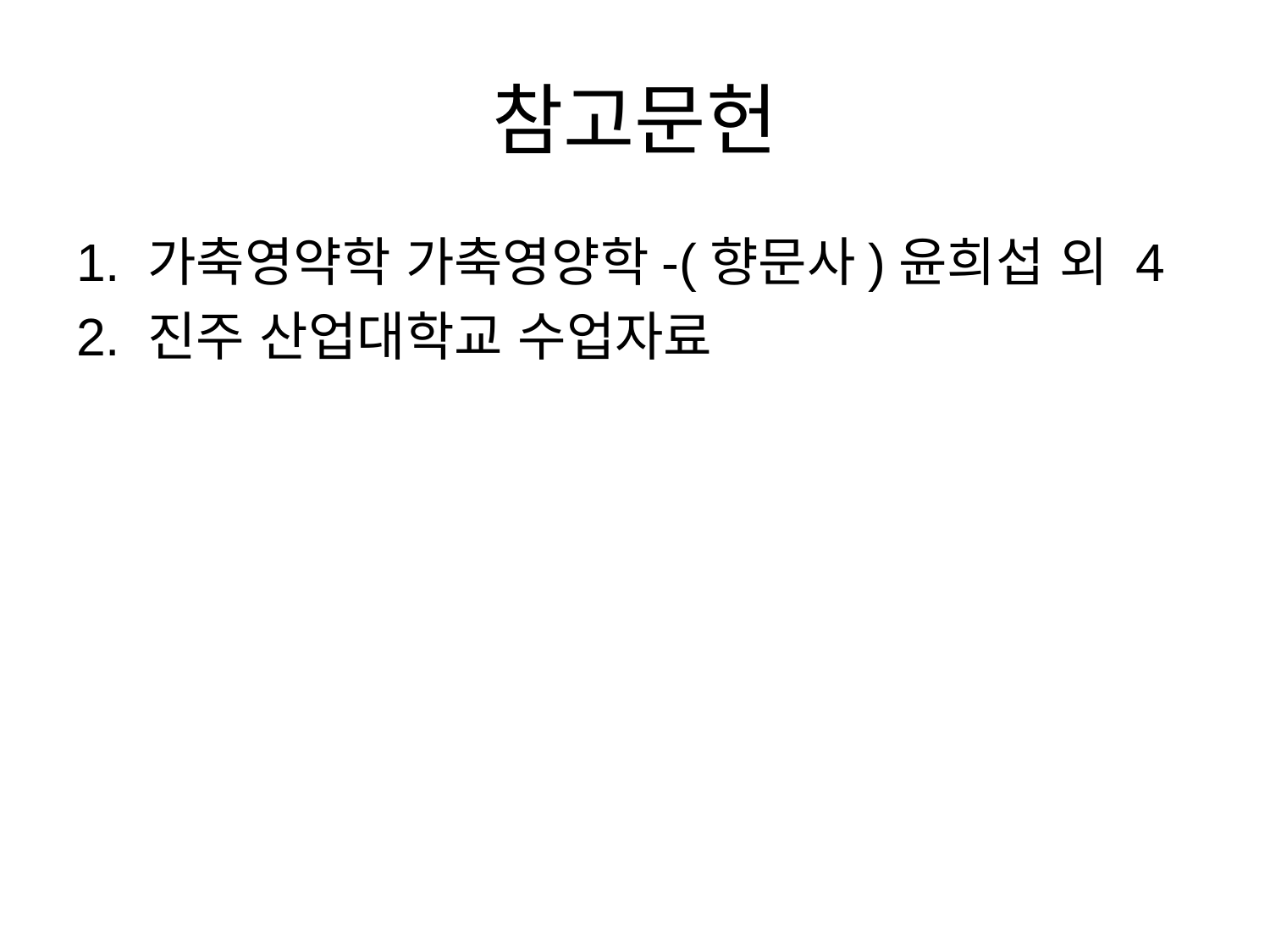

# 참고문헌
1. 가축영약학 가축영양학-(향문사)윤희섭 외 4
2. 진주 산업대학교 수업자료